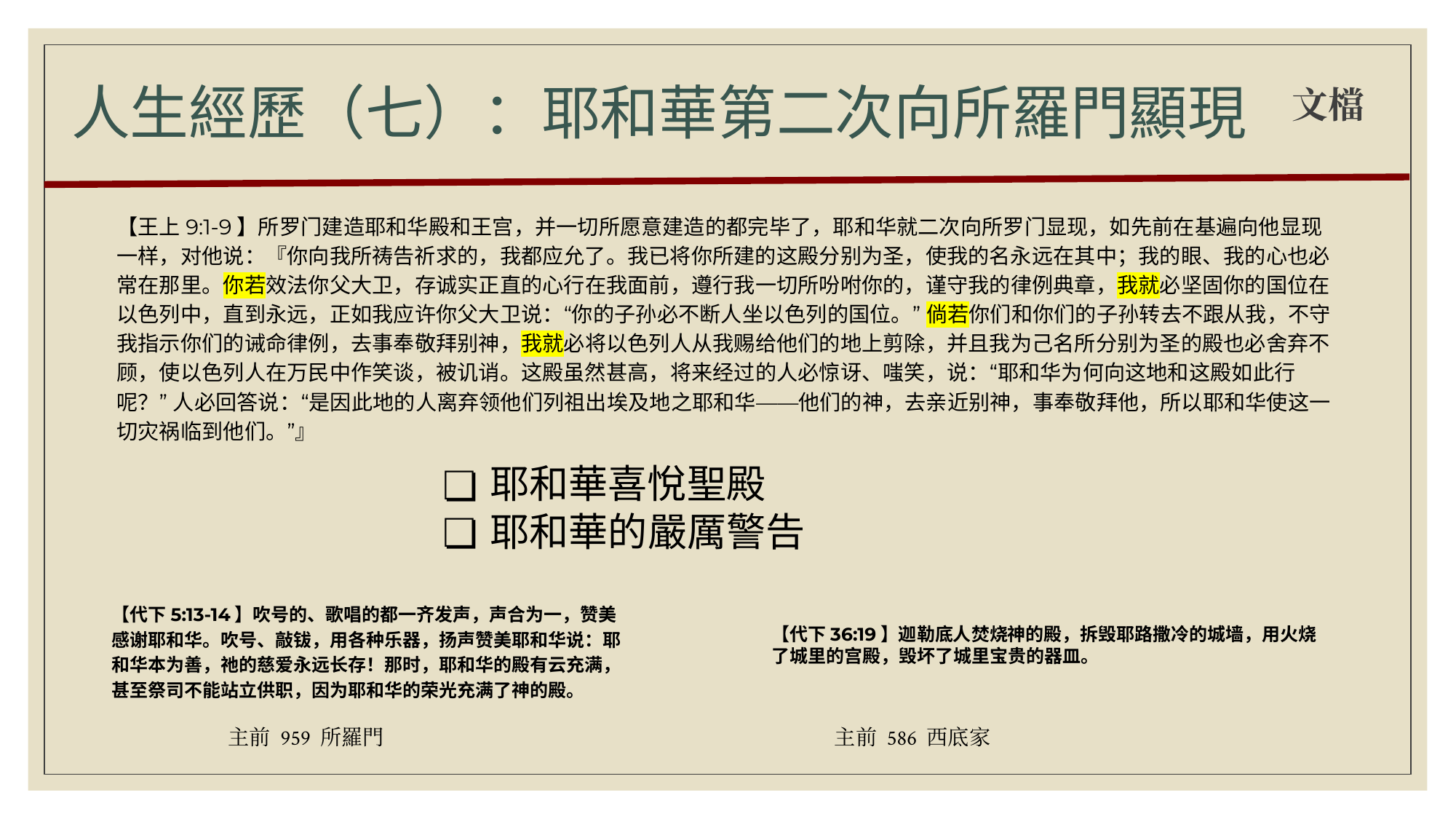

# 人生經歷（七）：耶和華第二次向所羅門顯現
文檔
【王上9:1-9】所罗门建造耶和华殿和王宫，并一切所愿意建造的都完毕了，耶和华就二次向所罗门显现，如先前在基遍向他显现一样，对他说：『你向我所祷告祈求的，我都应允了。我已将你所建的这殿分别为圣，使我的名永远在其中；我的眼、我的心也必常在那里。你若效法你父大卫，存诚实正直的心行在我面前，遵行我一切所吩咐你的，谨守我的律例典章，我就必坚固你的国位在以色列中，直到永远，正如我应许你父大卫说：“你的子孙必不断人坐以色列的国位。” 倘若你们和你们的子孙转去不跟从我，不守我指示你们的诫命律例，去事奉敬拜别神，我就必将以色列人从我赐给他们的地上剪除，并且我为己名所分别为圣的殿也必舍弃不顾，使以色列人在万民中作笑谈，被讥诮。这殿虽然甚高，将来经过的人必惊讶、嗤笑，说：“耶和华为何向这地和这殿如此行呢？” 人必回答说：“是因此地的人离弃领他们列祖出埃及地之耶和华——他们的神，去亲近别神，事奉敬拜他，所以耶和华使这一切灾祸临到他们。”』
耶和華喜悅聖殿
耶和華的嚴厲警告
【代下5:13-14】吹号的、歌唱的都一齐发声，声合为一，赞美感谢耶和华。吹号、敲钹，用各种乐器，扬声赞美耶和华说：耶和华本为善，祂的慈爱永远长存！那时，耶和华的殿有云充满，甚至祭司不能站立供职，因为耶和华的荣光充满了神的殿。
【代下36:19】迦勒底人焚烧神的殿，拆毁耶路撒冷的城墙，用火烧了城里的宫殿，毁坏了城里宝贵的器皿。
主前 959 所羅門
主前 586 西底家